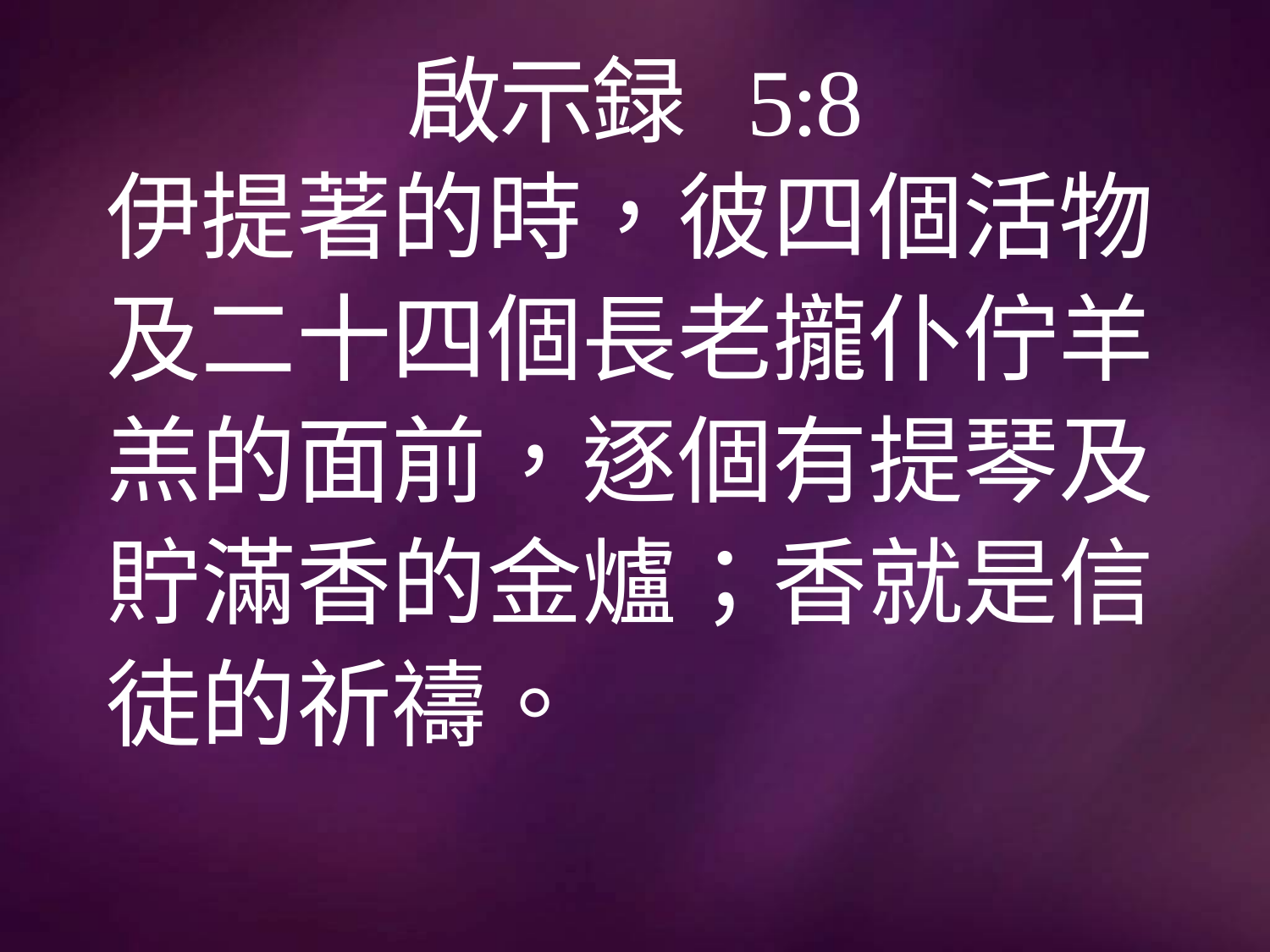

# 啟示録  5:8
伊提著的時，彼四個活物
及二十四個長老攏仆佇羊
羔的面前，逐個有提琴及
貯滿香的金爐；香就是信
徒的祈禱。